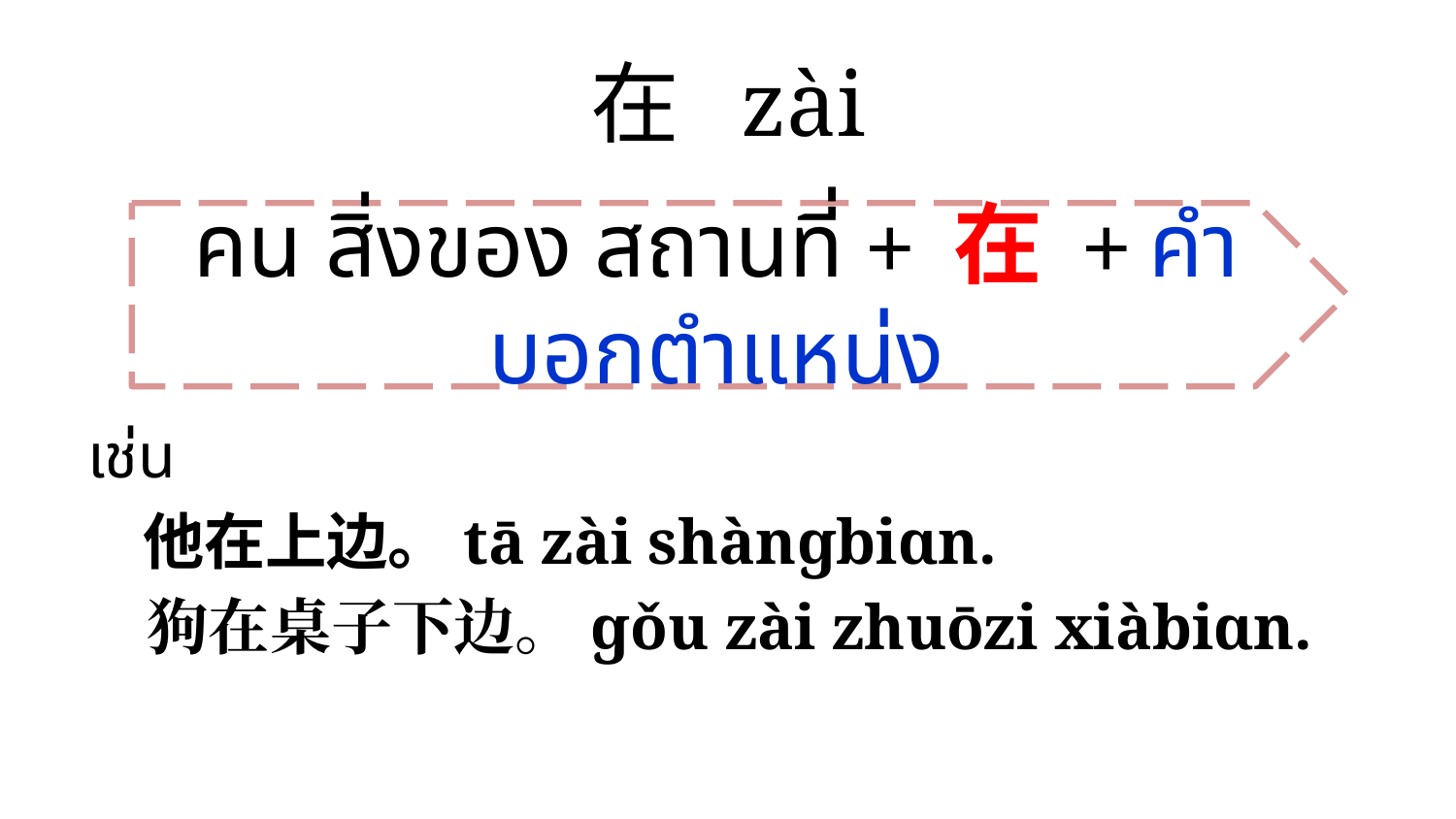

# 在  zài
คน สิ่งของ สถานที่ + 在 + คำบอกตำแหน่ง
เช่น
   他在上边。tā zài shànɡbiɑn.
   狗在桌子下边。ɡǒu zài zhuōzi xiàbiɑn.